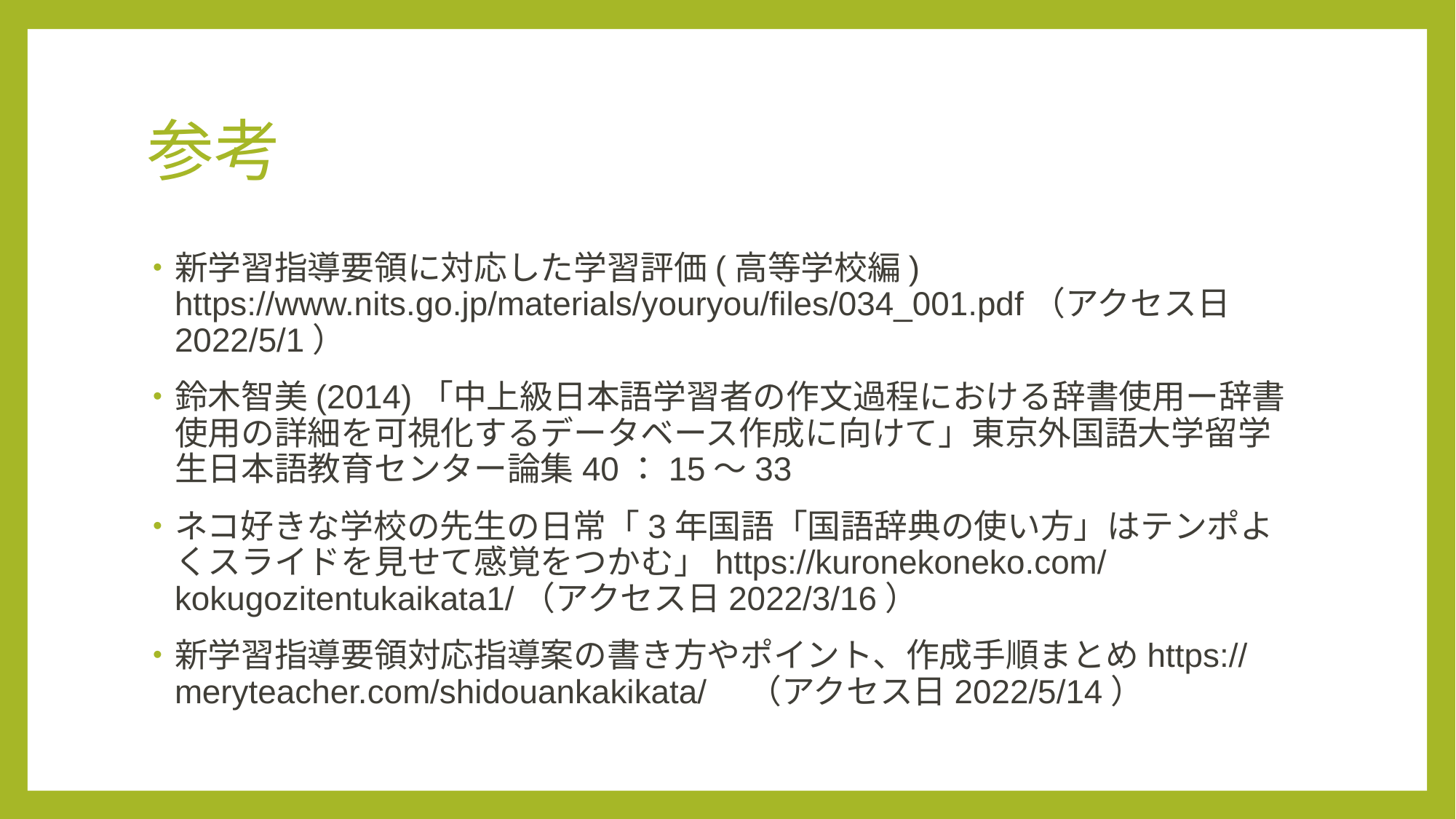

# 参考
新学習指導要領に対応した学習評価(高等学校編) https://www.nits.go.jp/materials/youryou/files/034_001.pdf（アクセス日2022/5/1）
鈴木智美(2014)「中上級日本語学習者の作文過程における辞書使用ー辞書使用の詳細を可視化するデータベース作成に向けて」東京外国語大学留学生日本語教育センター論集40：15～33
ネコ好きな学校の先生の日常「3年国語「国語辞典の使い方」はテンポよくスライドを見せて感覚をつかむ」https://kuronekoneko.com/kokugozitentukaikata1/（アクセス日2022/3/16）
新学習指導要領対応指導案の書き方やポイント、作成手順まとめhttps://meryteacher.com/shidouankakikata/　（アクセス日2022/5/14）